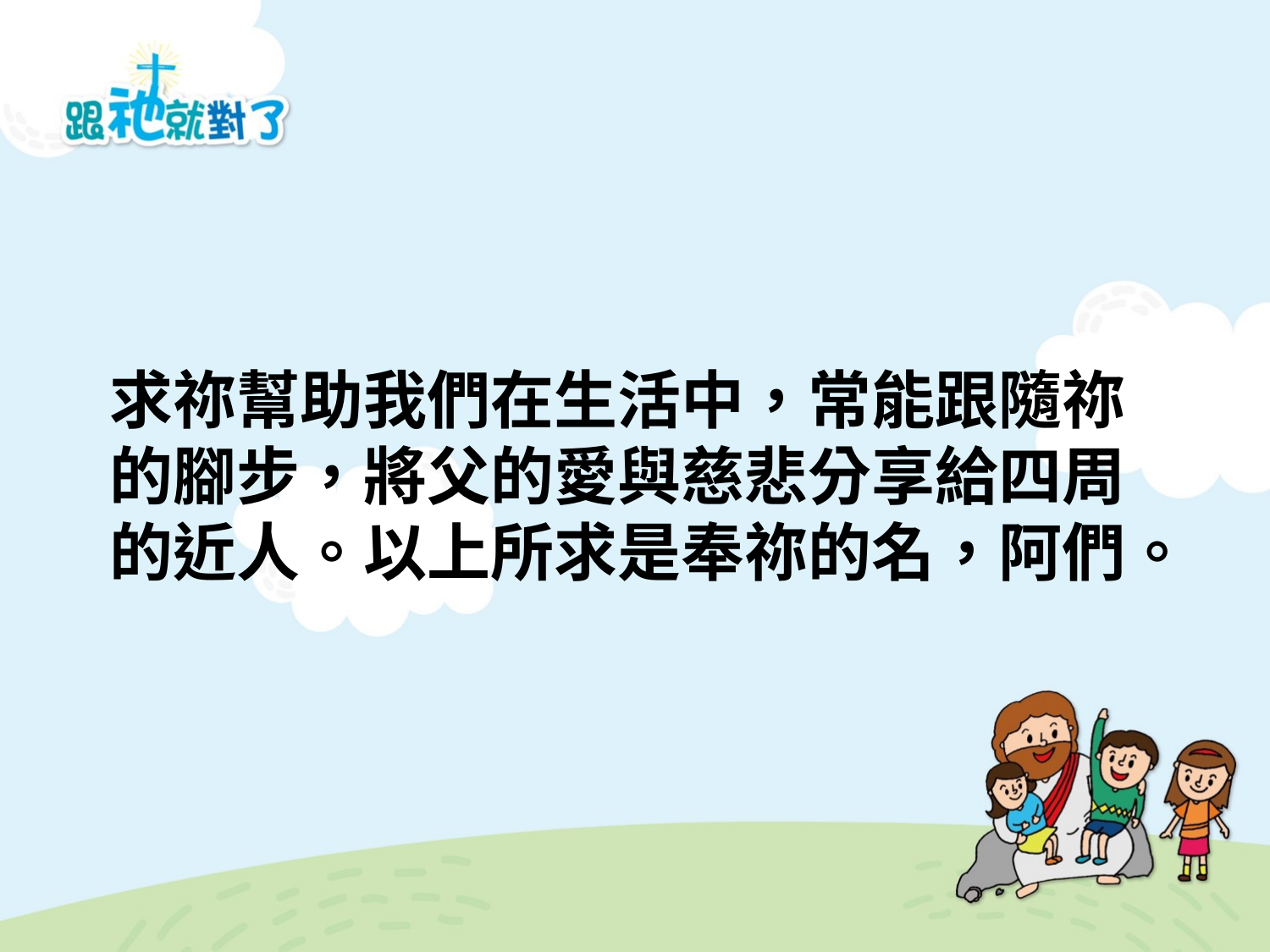

求祢幫助我們在生活中，常能跟隨祢的腳步，將父的愛與慈悲分享給四周的近人。以上所求是奉祢的名，阿們。